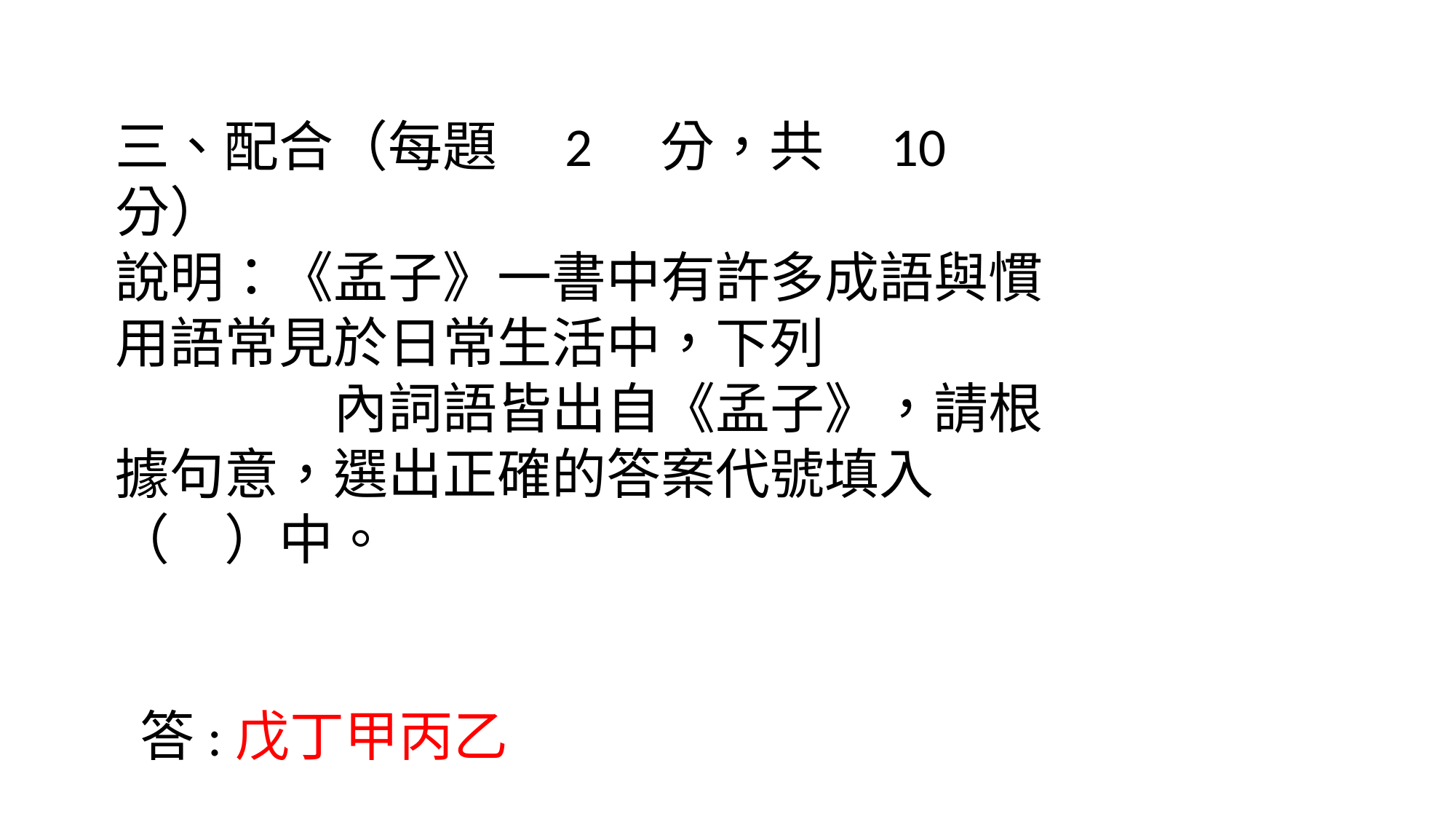

三、配合（每題　2　分，共　10　分）
說明：《孟子》一書中有許多成語與慣用語常見於日常生活中，下列　　　　　　　　內詞語皆出自《孟子》，請根據句意，選出正確的答案代號填入（　）中。

 答:戊丁甲丙乙